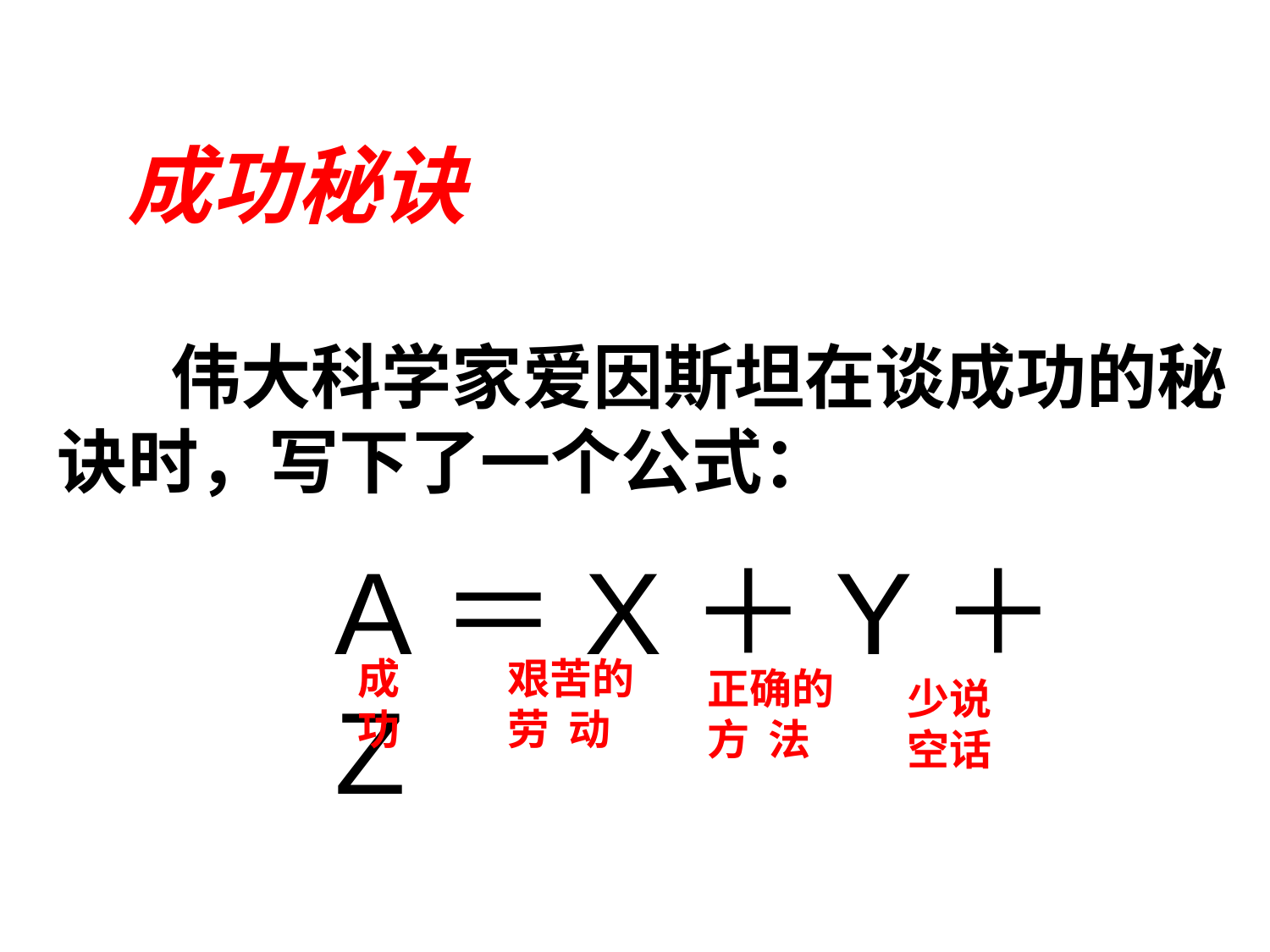

成功秘诀
         伟大科学家爱因斯坦在谈成功的秘诀时，写下了一个公式：
A＝X＋Y＋Z
成功
艰苦的
劳  动
正确的
方  法
少说
空话